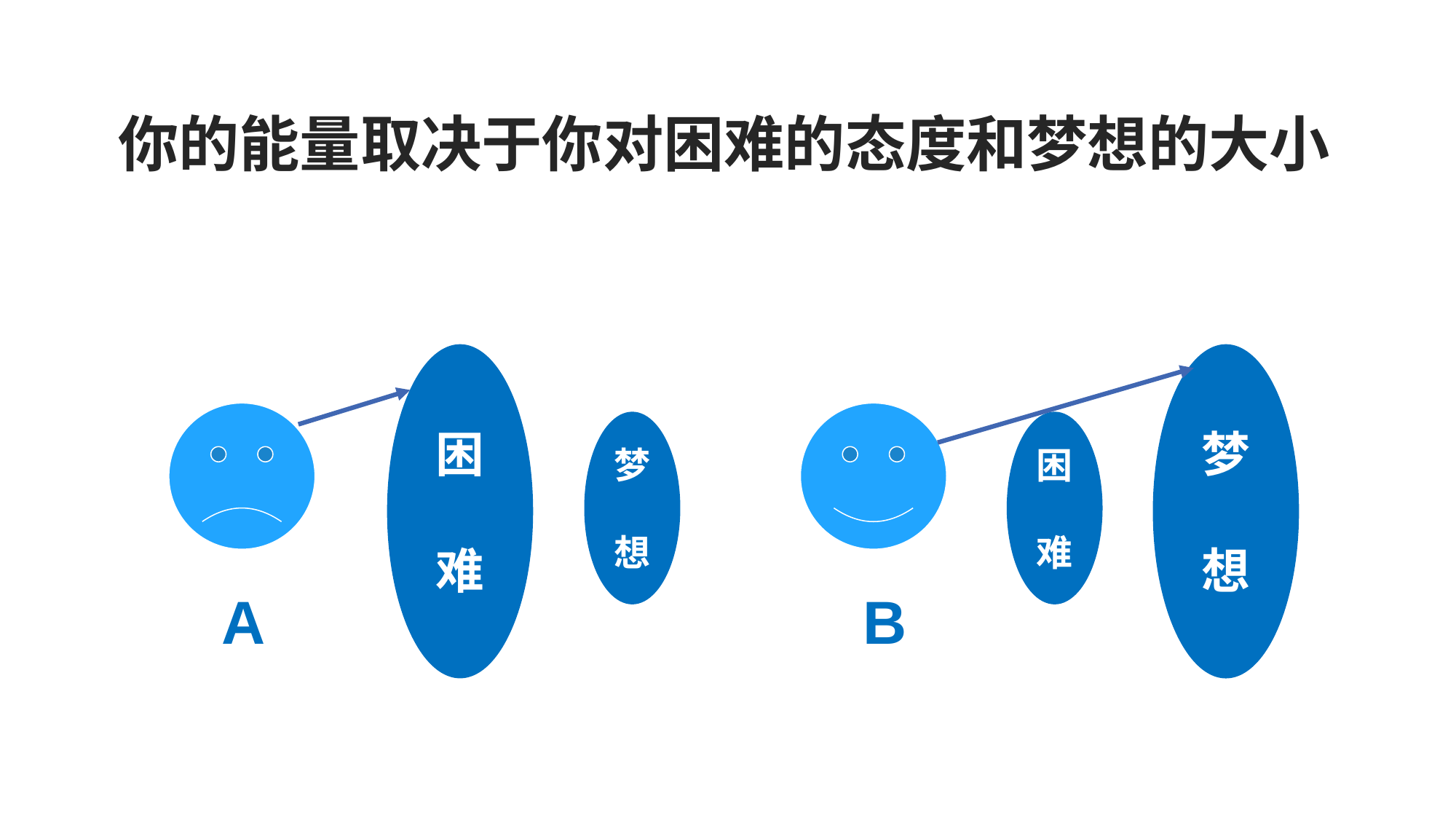

# 你的能量取决于你对困难的态度和梦想的大小
困

难

梦

想

梦

想
困

难
A
B